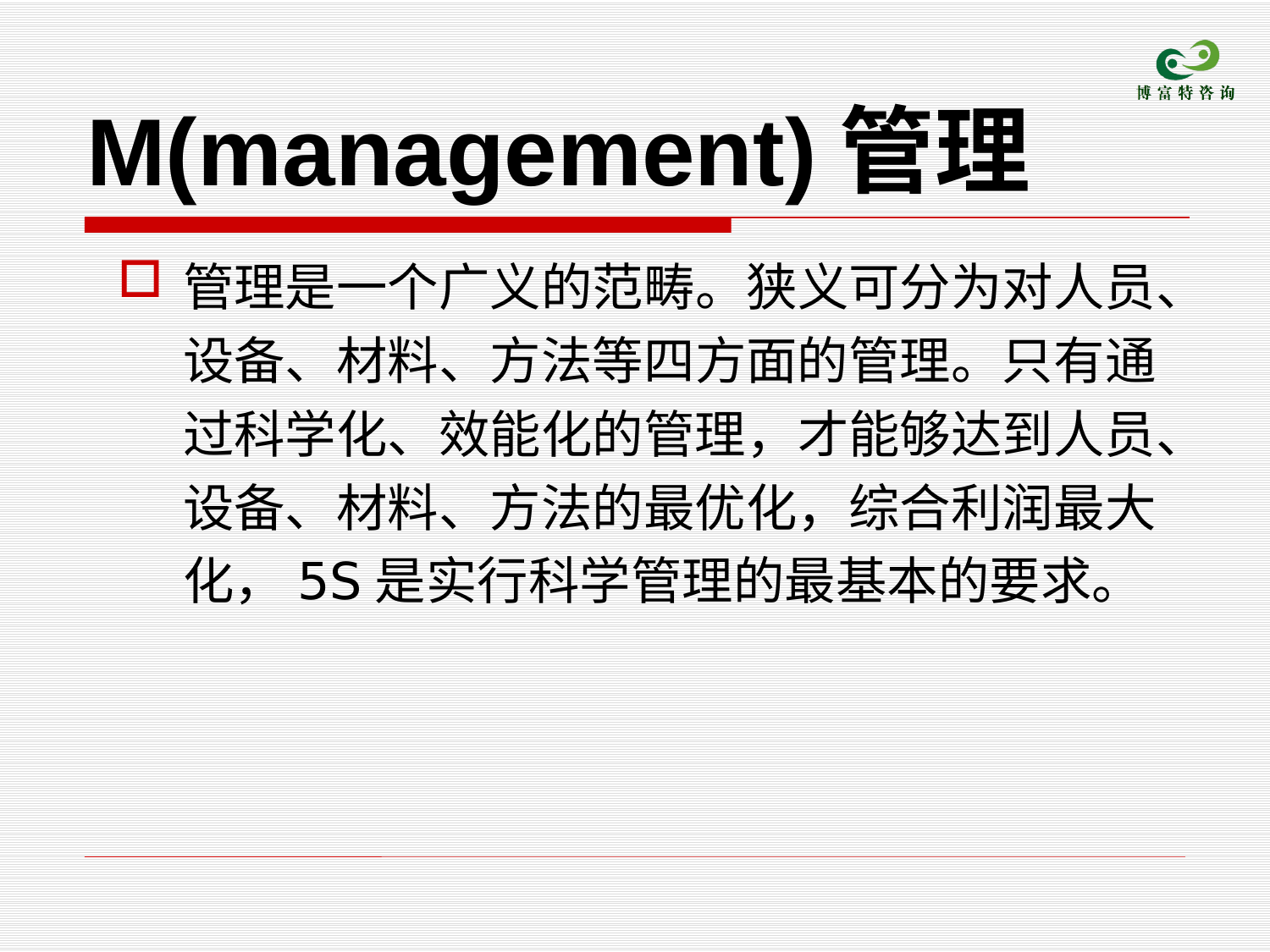

M(management)管理
管理是一个广义的范畴。狭义可分为对人员、设备、材料、方法等四方面的管理。只有通过科学化、效能化的管理，才能够达到人员、设备、材料、方法的最优化，综合利润最大化，5S是实行科学管理的最基本的要求。
28